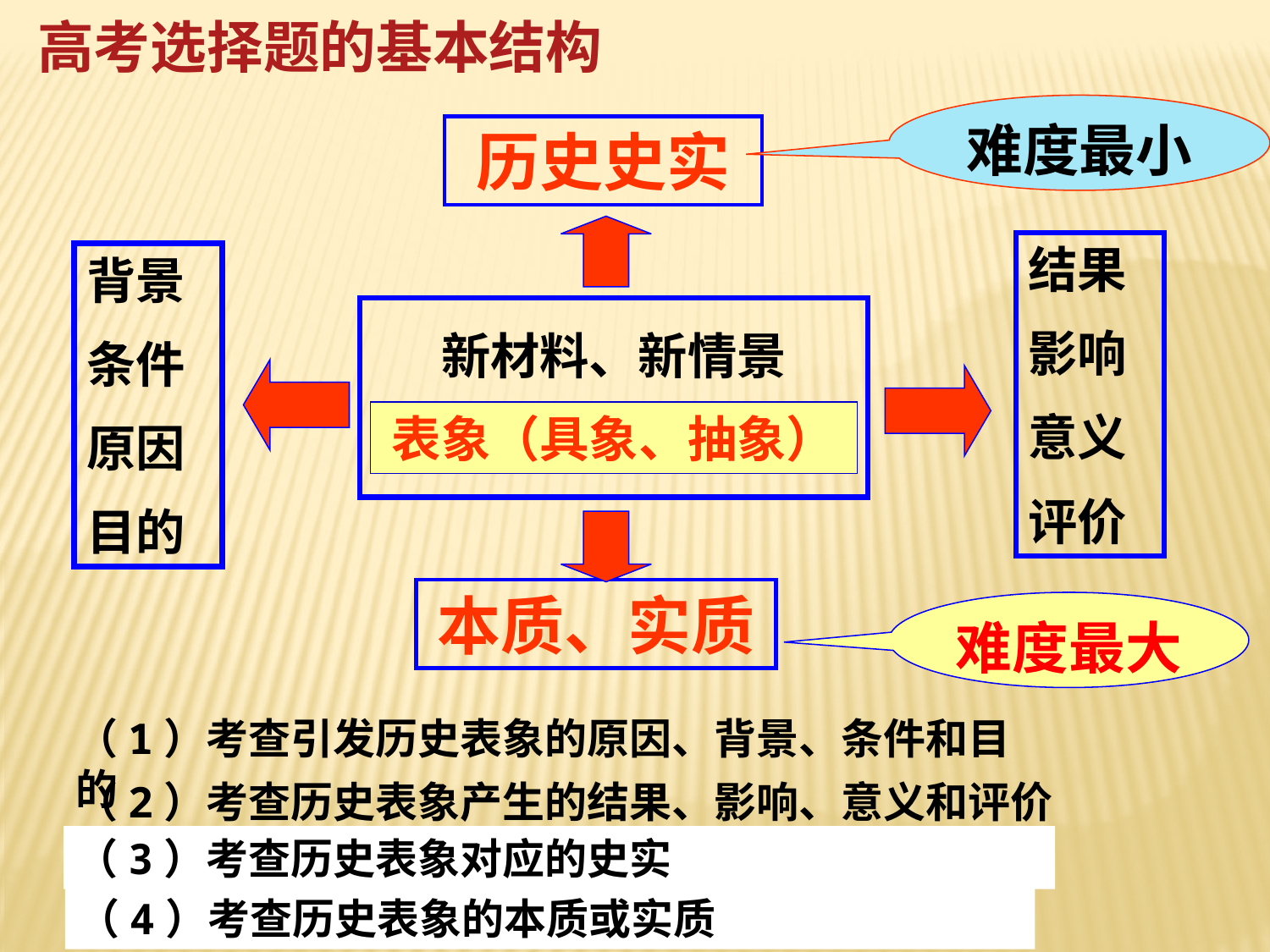

高考选择题的基本结构
难度最小
历史史实

结果
影响
意义
评价
背景
条件
原因
目的

新材料、新情景
表象（具象、抽象）

本质、实质
难度最大
（1）考查引发历史表象的原因、背景、条件和目的
（2）考查历史表象产生的结果、影响、意义和评价
（3）考查历史表象对应的史实
（4）考查历史表象的本质或实质